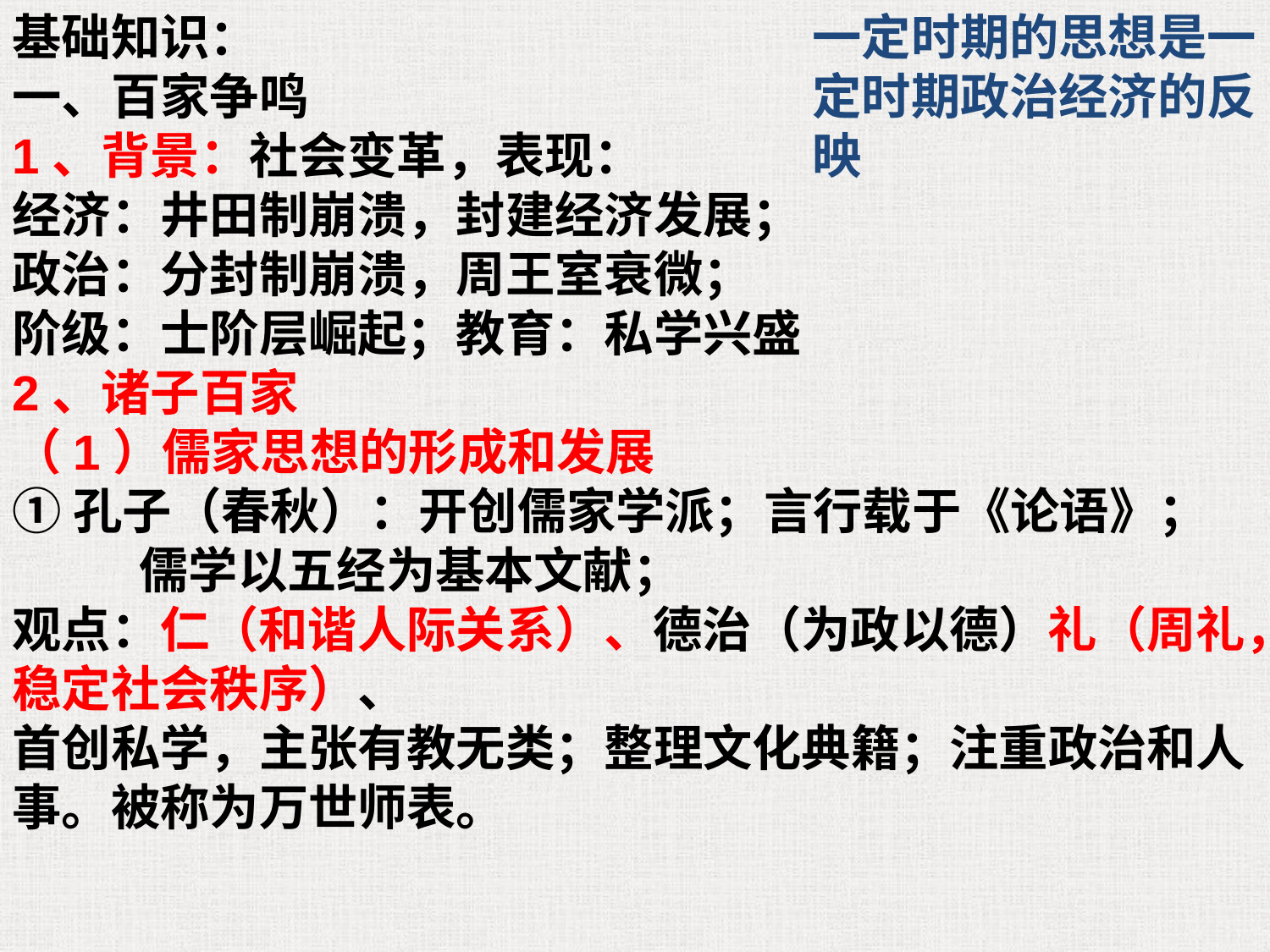

基础知识：
一、百家争鸣
1、背景：社会变革，表现：
经济：井田制崩溃，封建经济发展；
政治：分封制崩溃，周王室衰微；
阶级：士阶层崛起；教育：私学兴盛
2、诸子百家
（1）儒家思想的形成和发展
①孔子（春秋）：开创儒家学派；言行载于《论语》；	儒学以五经为基本文献；
观点：仁（和谐人际关系）、德治（为政以德）礼（周礼，稳定社会秩序）、
首创私学，主张有教无类；整理文化典籍；注重政治和人事。被称为万世师表。
一定时期的思想是一定时期政治经济的反映